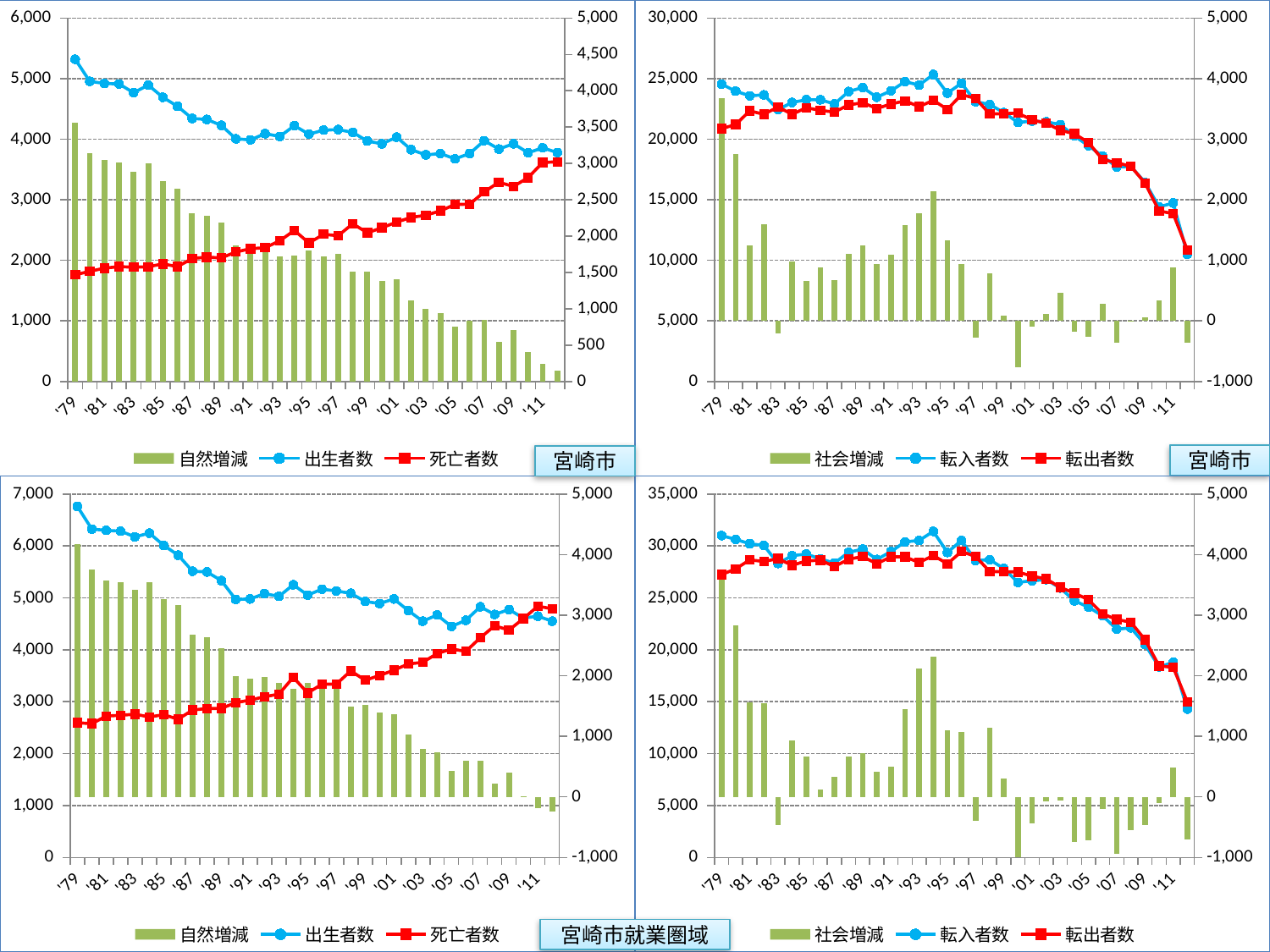

### Chart

| Category | 社会増減 | 転入者数 | 転出者数 |
|---|---|---|---|
| '79 | 3679.0 | 24547.0 | 20868.0 |
| '80 | 2754.0 | 23964.0 | 21210.0 |
| '81 | 1244.0 | 23582.0 | 22338.0 |
| '82 | 1602.0 | 23660.0 | 22058.0 |
| '83 | -206.0 | 22455.0 | 22661.0 |
| '84 | 980.0 | 23032.0 | 22052.0 |
| '85 | 655.0 | 23258.0 | 22603.0 |
| '86 | 878.0 | 23257.0 | 22379.0 |
| '87 | 668.0 | 22912.0 | 22244.0 |
| '88 | 1103.0 | 23933.0 | 22830.0 |
| '89 | 1252.0 | 24266.0 | 23014.0 |
| '90 | 932.0 | 23468.0 | 22536.0 |
| '91 | 1088.0 | 23996.0 | 22908.0 |
| '92 | 1589.0 | 24752.0 | 23163.0 |
| '93 | 1773.0 | 24466.0 | 22693.0 |
| '94 | 2135.0 | 25343.0 | 23208.0 |
| '95 | 1336.0 | 23801.0 | 22465.0 |
| '96 | 938.0 | 24615.0 | 23677.0 |
| '97 | -273.0 | 23099.0 | 23372.0 |
| '98 | 783.0 | 22864.0 | 22081.0 |
| '99 | 89.0 | 22199.0 | 22110.0 |
| '00 | -768.0 | 21383.0 | 22151.0 |
| '01 | -98.0 | 21491.0 | 21589.0 |
| '02 | 116.0 | 21438.0 | 21322.0 |
| '03 | 470.0 | 21206.0 | 20736.0 |
| '04 | -182.0 | 20270.0 | 20452.0 |
| '05 | -268.0 | 19457.0 | 19725.0 |
| '06 | 280.0 | 18598.0 | 18318.0 |
| '07 | -354.0 | 17704.0 | 18058.0 |
| '08 | -8.0 | 17754.0 | 17762.0 |
| '09 | 64.0 | 16445.0 | 16381.0 |
| '10 | 333.0 | 14413.0 | 14080.0 |
| '11 | 881.0 | 14734.0 | 13853.0 |
| '12 | -357.0 | 10502.0 | 10859.0 |

### Chart

| Category | 自然増減 | 出生者数 | 死亡者数 |
|---|---|---|---|
| '79 | 3560.0 | 5320.0 | 1760.0 |
| '80 | 3137.0 | 4955.0 | 1818.0 |
| '81 | 3050.0 | 4920.0 | 1870.0 |
| '82 | 3016.0 | 4912.0 | 1896.0 |
| '83 | 2882.0 | 4768.0 | 1886.0 |
| '84 | 3001.0 | 4894.0 | 1893.0 |
| '85 | 2751.0 | 4692.0 | 1941.0 |
| '86 | 2649.0 | 4544.0 | 1895.0 |
| '87 | 2314.0 | 4343.0 | 2029.0 |
| '88 | 2274.0 | 4326.0 | 2052.0 |
| '89 | 2190.0 | 4229.0 | 2039.0 |
| '90 | 1869.0 | 4006.0 | 2137.0 |
| '91 | 1799.0 | 3990.0 | 2191.0 |
| '92 | 1884.0 | 4092.0 | 2208.0 |
| '93 | 1724.0 | 4045.0 | 2321.0 |
| '94 | 1729.0 | 4223.0 | 2494.0 |
| '95 | 1797.0 | 4083.0 | 2286.0 |
| '96 | 1720.0 | 4150.0 | 2430.0 |
| '97 | 1753.0 | 4159.0 | 2406.0 |
| '98 | 1509.0 | 4113.0 | 2604.0 |
| '99 | 1514.0 | 3969.0 | 2455.0 |
| '00 | 1386.0 | 3924.0 | 2538.0 |
| '01 | 1402.0 | 4034.0 | 2632.0 |
| '02 | 1118.0 | 3827.0 | 2709.0 |
| '03 | 996.0 | 3741.0 | 2745.0 |
| '04 | 946.0 | 3763.0 | 2817.0 |
| '05 | 752.0 | 3675.0 | 2923.0 |
| '06 | 837.0 | 3764.0 | 2927.0 |
| '07 | 845.0 | 3976.0 | 3131.0 |
| '08 | 548.0 | 3837.0 | 3289.0 |
| '09 | 705.0 | 3925.0 | 3220.0 |
| '10 | 410.0 | 3776.0 | 3366.0 |
| '11 | 242.0 | 3857.0 | 3615.0 |
| '12 | 152.0 | 3779.0 | 3627.0 |
宮崎市
宮崎市

### Chart

| Category | 社会増減 | 転入者数 | 転出者数 |
|---|---|---|---|
| '79 | 3758.0 | 31004.0 | 27246.0 |
| '80 | 2835.0 | 30631.0 | 27796.0 |
| '81 | 1561.0 | 30220.0 | 28659.0 |
| '82 | 1541.0 | 30052.0 | 28511.0 |
| '83 | -466.0 | 28314.0 | 28780.0 |
| '84 | 934.0 | 29069.0 | 28135.0 |
| '85 | 665.0 | 29222.0 | 28557.0 |
| '86 | 122.0 | 28757.0 | 28635.0 |
| '87 | 337.0 | 28358.0 | 28021.0 |
| '88 | 663.0 | 29389.0 | 28726.0 |
| '89 | 718.0 | 29694.0 | 28976.0 |
| '90 | 412.0 | 28697.0 | 28285.0 |
| '91 | 500.0 | 29464.0 | 28964.0 |
| '92 | 1448.0 | 30395.0 | 28947.0 |
| '93 | 2123.0 | 30533.0 | 28410.0 |
| '94 | 2322.0 | 31406.0 | 29084.0 |
| '95 | 1094.0 | 29376.0 | 28282.0 |
| '96 | 1069.0 | 30531.0 | 29462.0 |
| '97 | -395.0 | 28603.0 | 28998.0 |
| '98 | 1134.0 | 28676.0 | 27542.0 |
| '99 | 309.0 | 27830.0 | 27521.0 |
| '00 | -1001.0 | 26494.0 | 27495.0 |
| '01 | -441.0 | 26652.0 | 27093.0 |
| '02 | -70.0 | 26758.0 | 26828.0 |
| '03 | -58.0 | 25954.0 | 26012.0 |
| '04 | -745.0 | 24719.0 | 25464.0 |
| '05 | -713.0 | 24110.0 | 24823.0 |
| '06 | -196.0 | 23271.0 | 23467.0 |
| '07 | -935.0 | 21982.0 | 22917.0 |
| '08 | -544.0 | 22120.0 | 22664.0 |
| '09 | -459.0 | 20523.0 | 20982.0 |
| '10 | -96.0 | 18353.0 | 18449.0 |
| '11 | 490.0 | 18800.0 | 18310.0 |
| '12 | -702.0 | 14297.0 | 14999.0 |

### Chart

| Category | 自然増減 | 出生者数 | 死亡者数 |
|---|---|---|---|
| '79 | 4168.0 | 6762.0 | 2594.0 |
| '80 | 3750.0 | 6326.0 | 2576.0 |
| '81 | 3578.0 | 6301.0 | 2723.0 |
| '82 | 3547.0 | 6285.0 | 2738.0 |
| '83 | 3418.0 | 6176.0 | 2758.0 |
| '84 | 3542.0 | 6248.0 | 2706.0 |
| '85 | 3262.0 | 6011.0 | 2749.0 |
| '86 | 3161.0 | 5823.0 | 2662.0 |
| '87 | 2674.0 | 5514.0 | 2840.0 |
| '88 | 2631.0 | 5500.0 | 2869.0 |
| '89 | 2462.0 | 5334.0 | 2872.0 |
| '90 | 1988.0 | 4970.0 | 2982.0 |
| '91 | 1947.0 | 4979.0 | 3032.0 |
| '92 | 1986.0 | 5082.0 | 3096.0 |
| '93 | 1884.0 | 5029.0 | 3145.0 |
| '94 | 1781.0 | 5252.0 | 3471.0 |
| '95 | 1886.0 | 5054.0 | 3168.0 |
| '96 | 1831.0 | 5169.0 | 3338.0 |
| '97 | 1793.0 | 5133.0 | 3340.0 |
| '98 | 1495.0 | 5089.0 | 3594.0 |
| '99 | 1516.0 | 4931.0 | 3415.0 |
| '00 | 1387.0 | 4891.0 | 3504.0 |
| '01 | 1371.0 | 4979.0 | 3608.0 |
| '02 | 1028.0 | 4756.0 | 3728.0 |
| '03 | 793.0 | 4551.0 | 3758.0 |
| '04 | 742.0 | 4670.0 | 3928.0 |
| '05 | 435.0 | 4450.0 | 4015.0 |
| '06 | 599.0 | 4569.0 | 3970.0 |
| '07 | 598.0 | 4829.0 | 4231.0 |
| '08 | 218.0 | 4681.0 | 4463.0 |
| '09 | 396.0 | 4776.0 | 4380.0 |
| '10 | 9.0 | 4611.0 | 4602.0 |
| '11 | -191.0 | 4648.0 | 4839.0 |
| '12 | -239.0 | 4552.0 | 4791.0 |
宮崎市就業圏域